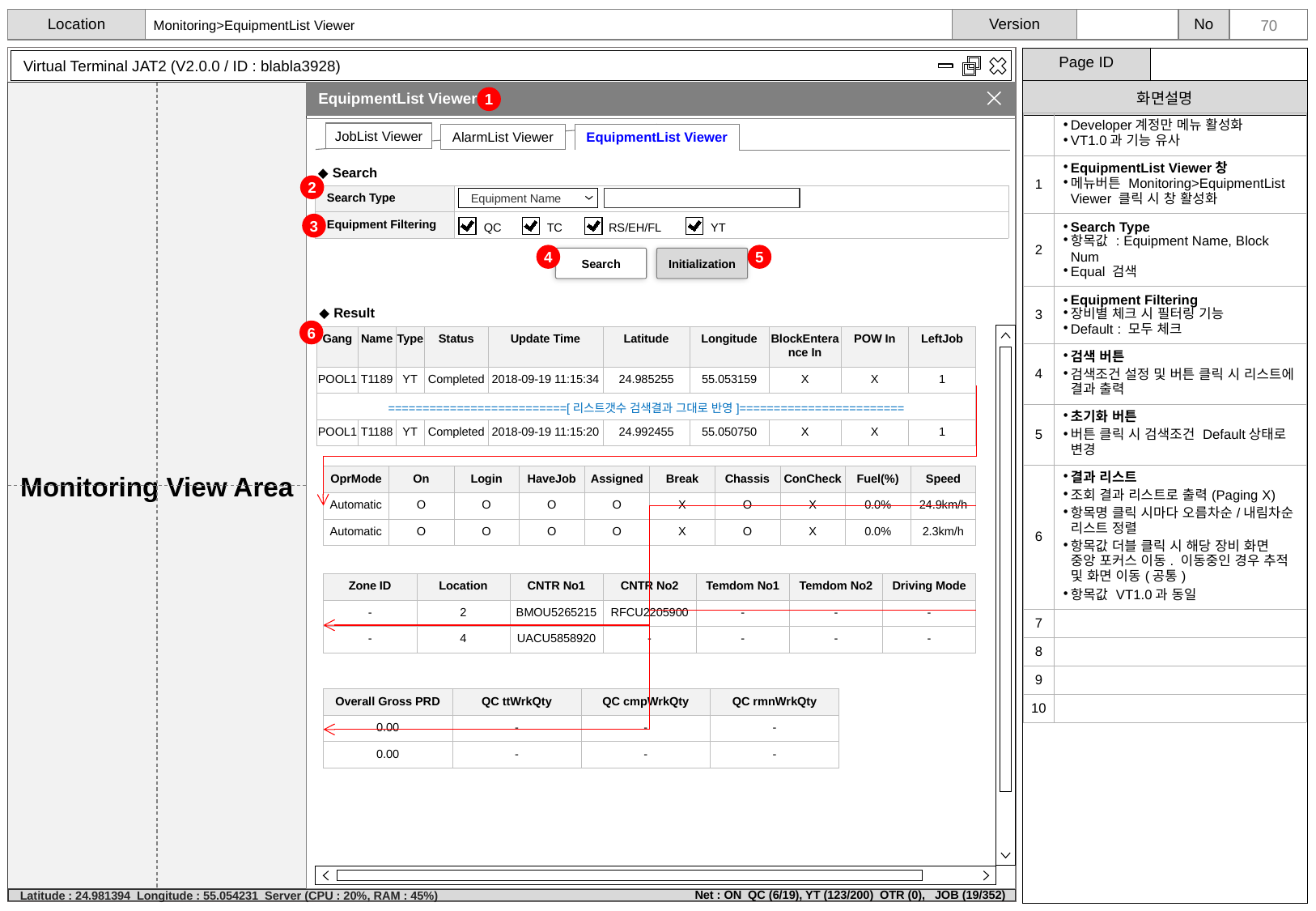

Monitoring>EquipmentList Viewer
Virtual Terminal JAT2 (V2.0.0 / ID : blabla3928)

Monitoring View Area
EquipmentList Viewer
1

|  | Developer계정만 메뉴 활성화 VT1.0과 기능 유사 |
| --- | --- |
| 1 | EquipmentList Viewer창 메뉴버튼 Monitoring>EquipmentList Viewer 클릭 시 창 활성화 |
| 2 | Search Type 항목값 : Equipment Name, Block Num Equal 검색 |
| 3 | Equipment Filtering 장비별 체크 시 필터링 기능 Default : 모두 체크 |
| 4 | 검색 버튼 검색조건 설정 및 버튼 클릭 시 리스트에 결과 출력 |
| 5 | 초기화 버튼 버튼 클릭 시 검색조건 Default상태로 변경 |
| 6 | 결과 리스트 조회 결과 리스트로 출력(Paging X) 항목명 클릭 시마다 오름차순/내림차순 리스트 정렬 항목값 더블 클릭 시 해당 장비 화면 중앙 포커스 이동. 이동중인 경우 추적 및 화면 이동(공통) 항목값 VT1.0과 동일 |
| 7 |  |
| 8 |  |
| 9 |  |
| 10 |  |

JobList Viewer
EquipmentList Viewer
AlarmList Viewer
◆ Search
2
| Search Type |  |
| --- | --- |
| Equipment Filtering |  |
Equipment Name

3

QC

TC

RS/EH/FL

YT
4
5
Search
Initialization
◆ Result
6

| Gang | Name | Type | Status | Update Time | Latitude | Longitude | BlockEnterance In | POW In | LeftJob |
| --- | --- | --- | --- | --- | --- | --- | --- | --- | --- |
| POOL1 | T1189 | YT | Completed | 2018-09-19 11:15:34 | 24.985255 | 55.053159 | X | X | 1 |
| ==========================[리스트갯수 검색결과 그대로 반영]======================== |  |  |  |  |  |  |  |  |  |
| POOL1 | T1188 | YT | Completed | 2018-09-19 11:15:20 | 24.992455 | 55.050750 | X | X | 1 |
| OprMode | On | Login | HaveJob | Assigned | Break | Chassis | ConCheck | Fuel(%) | Speed |
| --- | --- | --- | --- | --- | --- | --- | --- | --- | --- |
| Automatic | O | O | O | O | X | O | X | 0.0% | 24.9km/h |
| Automatic | O | O | O | O | X | O | X | 0.0% | 2.3km/h |
| Zone ID | Location | CNTR No1 | CNTR No2 | Temdom No1 | Temdom No2 | Driving Mode |
| --- | --- | --- | --- | --- | --- | --- |
| - | 2 | BMOU5265215 | RFCU2205900 | - | - | - |
| - | 4 | UACU5858920 | - | - | - | - |
| Overall Gross PRD | QC ttWrkQty | QC cmpWrkQty | QC rmnWrkQty |
| --- | --- | --- | --- |
| 0.00 | - | - | - |
| 0.00 | - | - | - |

Net : ON  QC (6/19), YT (123/200)  OTR (0),   JOB (19/352)
Latitude : 24.981394  Longitude : 55.054231  Server (CPU : 20%, RAM : 45%)